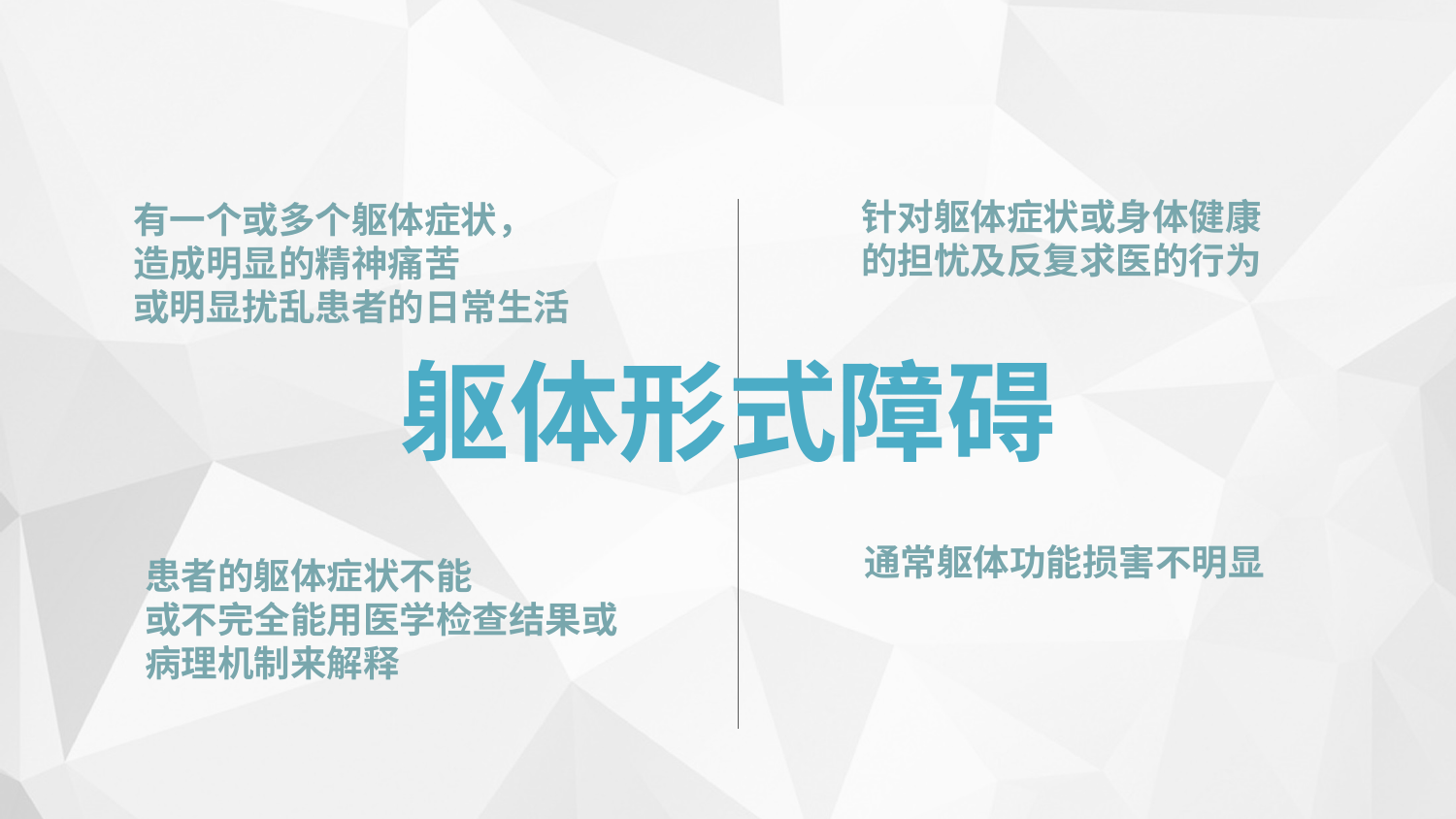

针对躯体症状或身体健康的担忧及反复求医的行为
有一个或多个躯体症状，
造成明显的精神痛苦
或明显扰乱患者的日常生活
躯体形式障碍
通常躯体功能损害不明显
患者的躯体症状不能
或不完全能用医学检查结果或病理机制来解释